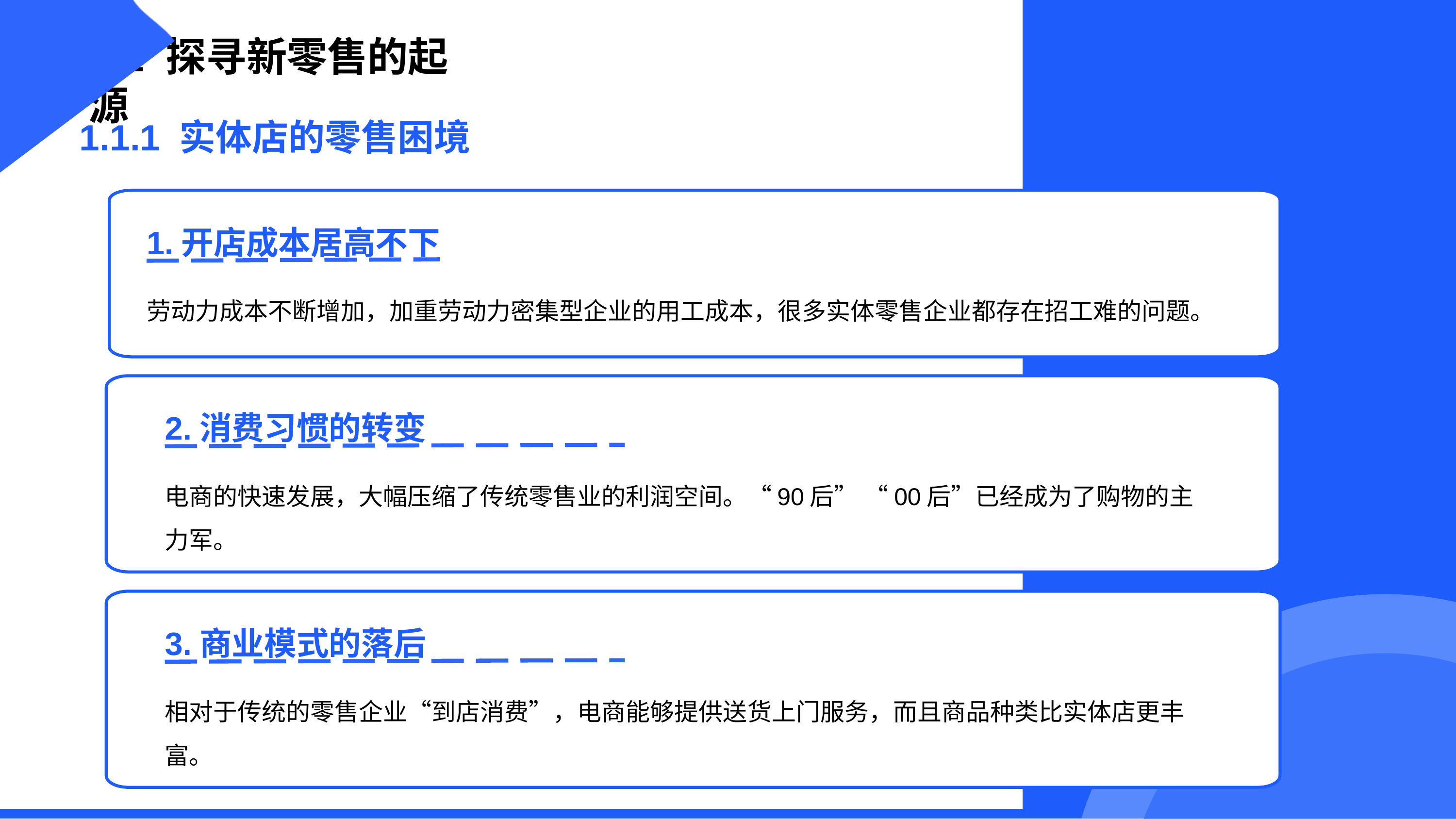

1.1 探寻新零售的起源
1.1.1 实体店的零售困境

1.开店成本居高不下

劳动力成本不断增加，加重劳动力密集型企业的用工成本，很多实体零售企业都存在招工难的问题。

2.消费习惯的转变

电商的快速发展，大幅压缩了传统零售业的利润空间。“90后” “00后”已经成为了购物的主力军。

3.商业模式的落后

相对于传统的零售企业“到店消费”，电商能够提供送货上门服务，而且商品种类比实体店更丰富。